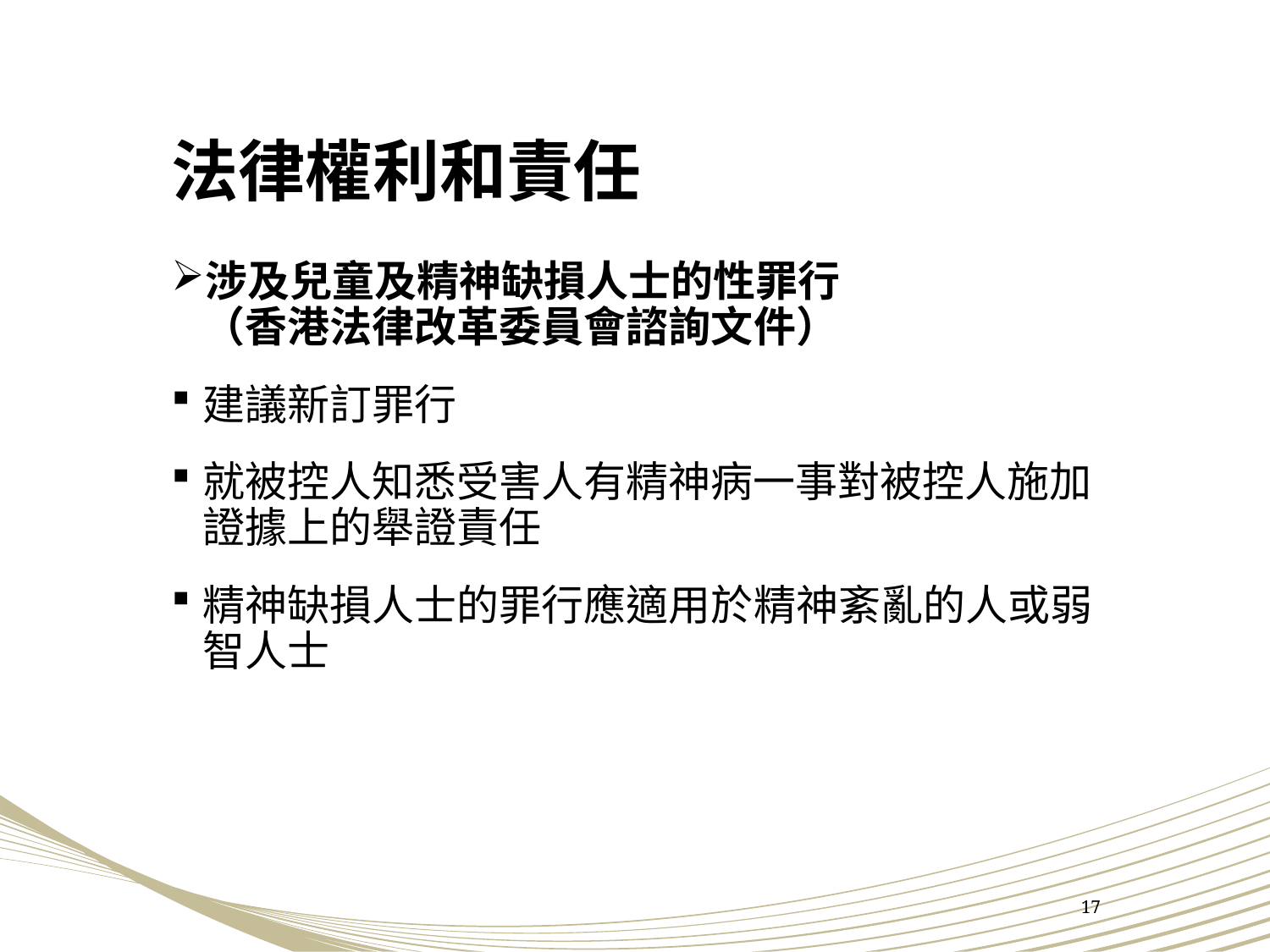

# 法律權利和責任
涉及兒童及精神缺損人士的性罪行
（香港法律改革委員會諮詢文件）
建議新訂罪行
就被控人知悉受害人有精神病一事對被控人施加證據上的舉證責任
精神缺損人士的罪行應適用於精神紊亂的人或弱智人士
17